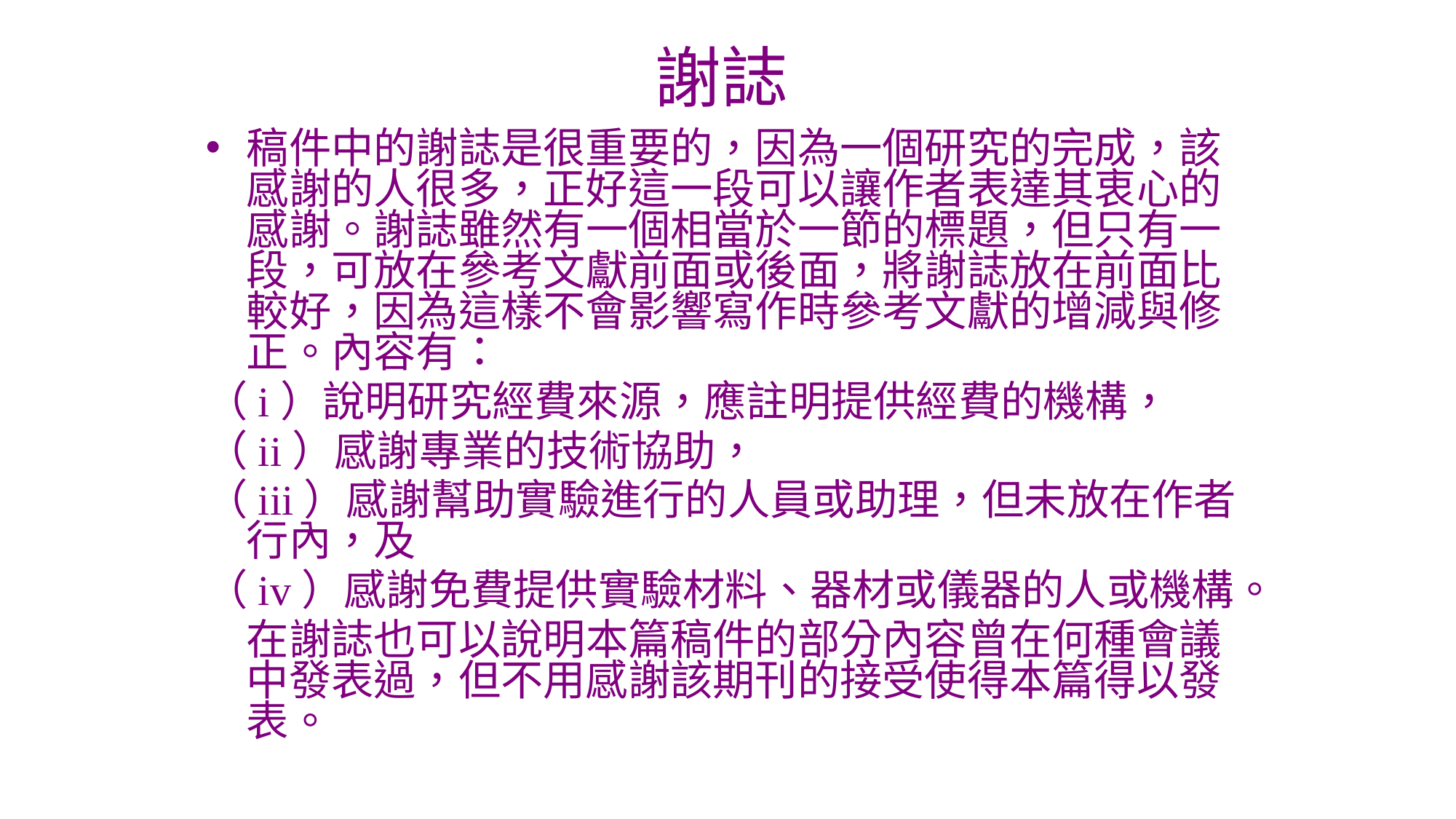

# 謝誌
稿件中的謝誌是很重要的，因為一個研究的完成，該感謝的人很多，正好這一段可以讓作者表達其衷心的感謝。謝誌雖然有一個相當於一節的標題，但只有一段，可放在參考文獻前面或後面，將謝誌放在前面比較好，因為這樣不會影響寫作時參考文獻的增減與修正。內容有：
（i）說明研究經費來源，應註明提供經費的機構，
（ii）感謝專業的技術協助，
（iii）感謝幫助實驗進行的人員或助理，但未放在作者行內，及
（iv）感謝免費提供實驗材料、器材或儀器的人或機構。
	在謝誌也可以說明本篇稿件的部分內容曾在何種會議中發表過，但不用感謝該期刊的接受使得本篇得以發表。